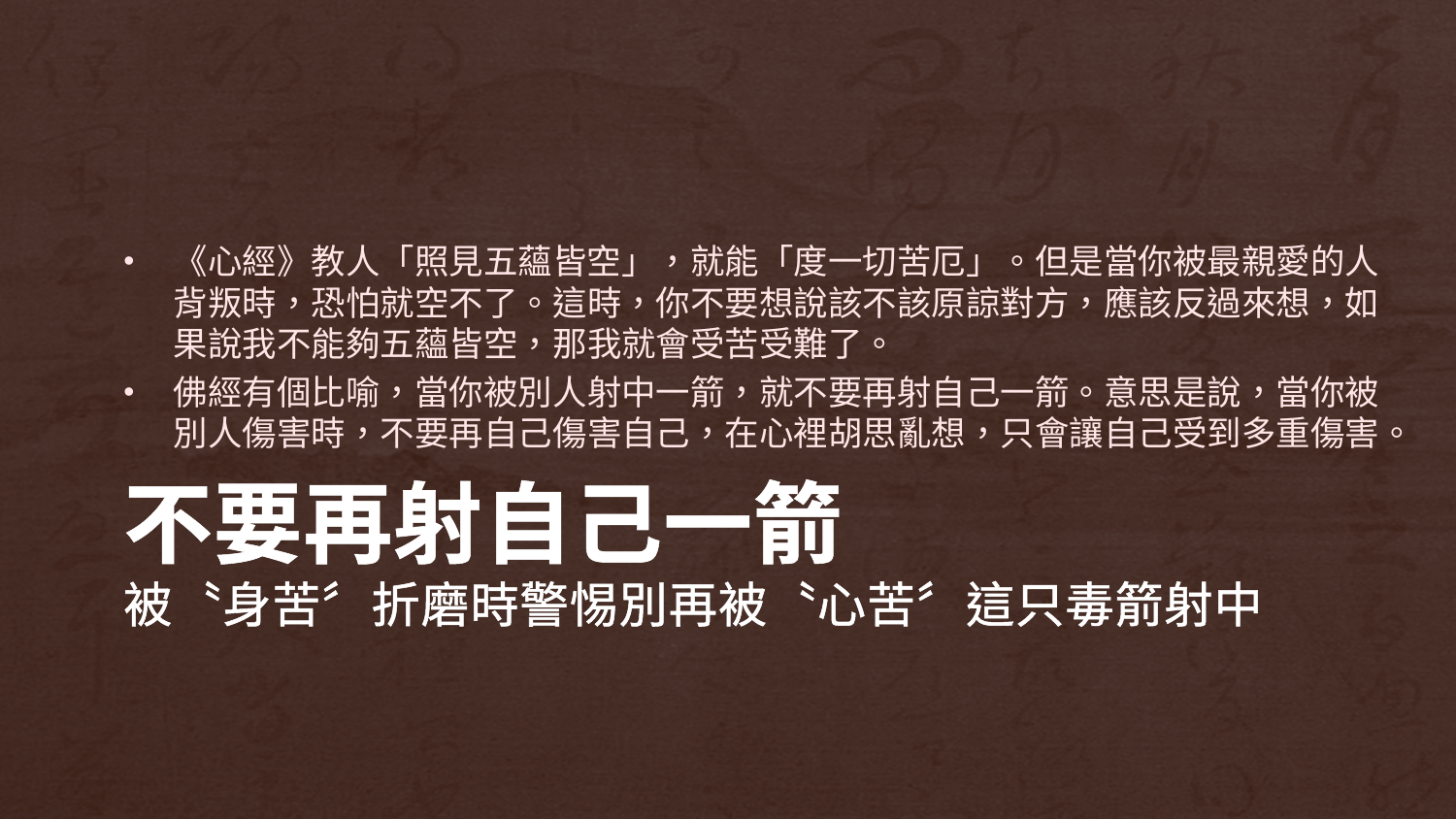

《心經》教人「照見五蘊皆空」，就能「度一切苦厄」。但是當你被最親愛的人背叛時，恐怕就空不了。這時，你不要想說該不該原諒對方，應該反過來想，如果說我不能夠五蘊皆空，那我就會受苦受難了。
佛經有個比喻，當你被別人射中一箭，就不要再射自己一箭。意思是說，當你被別人傷害時，不要再自己傷害自己，在心裡胡思亂想，只會讓自己受到多重傷害。
# 不要再射自己一箭 被〝身苦〞折磨時警惕別再被〝心苦〞這只毒箭射中